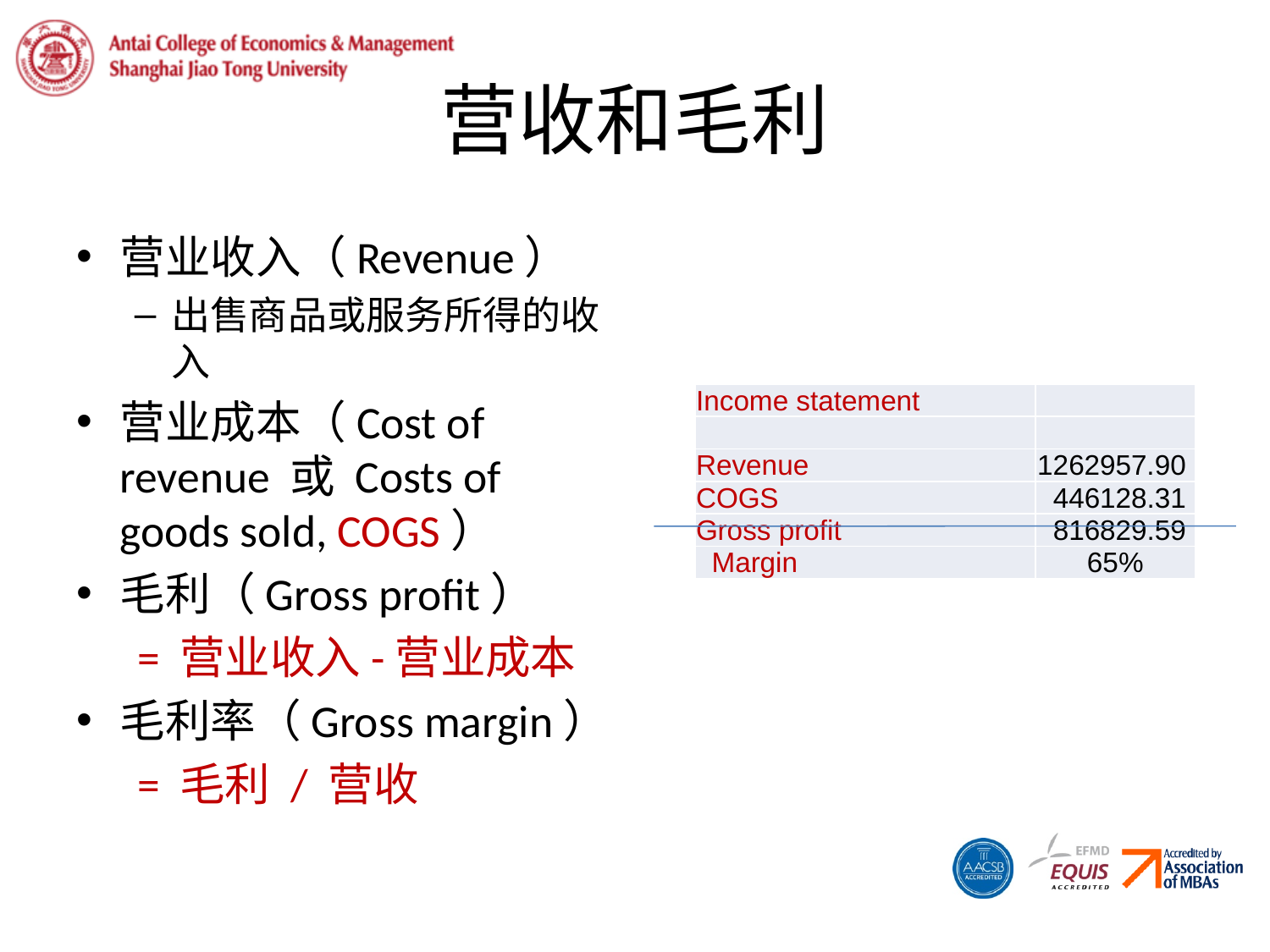

# 营收和毛利
营业收入（Revenue）
出售商品或服务所得的收入
营业成本（Cost of revenue 或 Costs of goods sold, COGS）
毛利（Gross profit）
      = 营业收入-营业成本
毛利率（Gross margin）
      = 毛利 / 营收

| Income statement |  |
| --- | --- |
|  |  |
| Revenue | 1262957.90 |
| COGS | 446128.31 |
| Gross profit | 816829.59 |
| Margin | 65% |